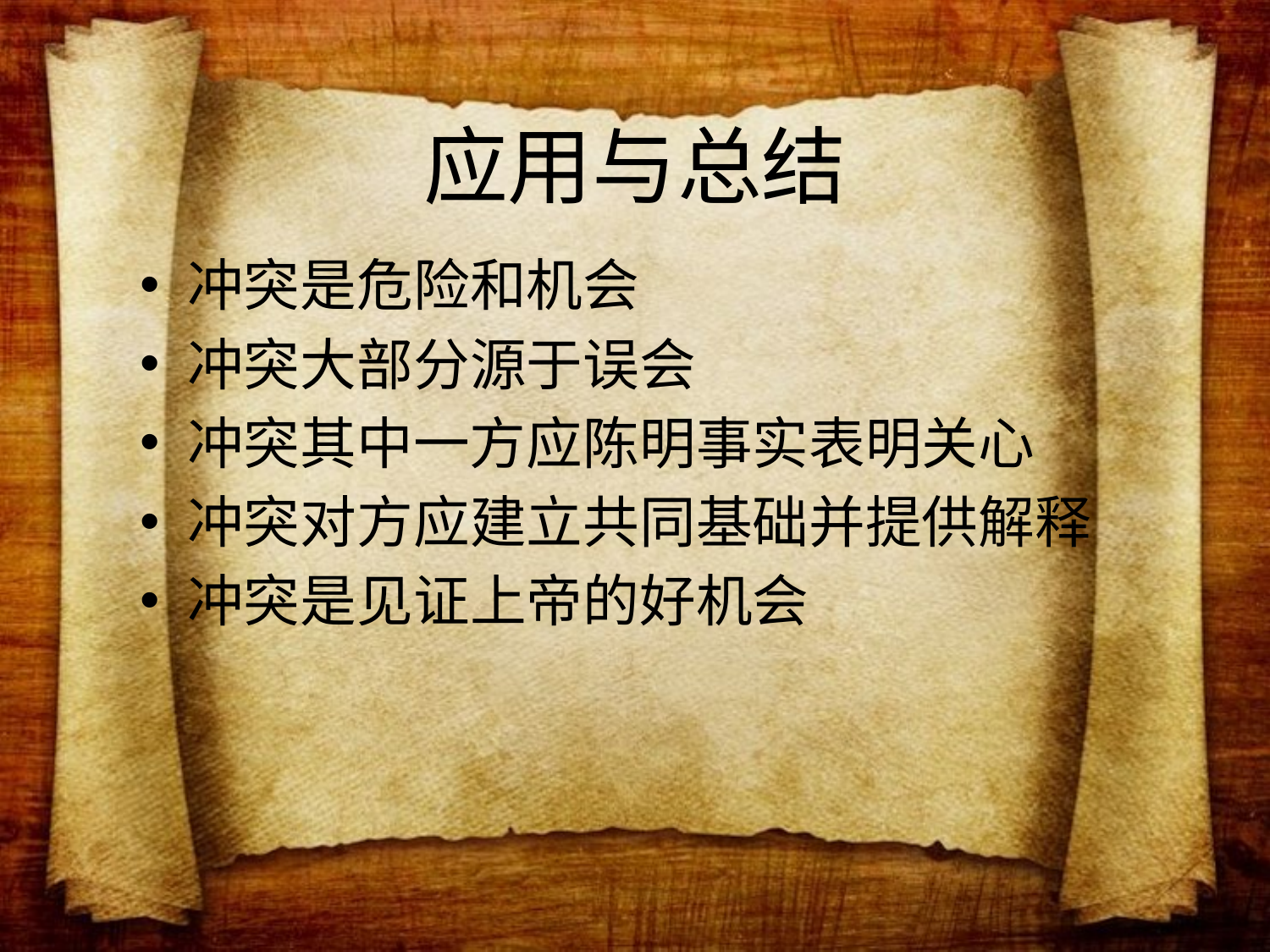

# 应用与总结
冲突是危险和机会
冲突大部分源于误会
冲突其中一方应陈明事实表明关心
冲突对方应建立共同基础并提供解释
冲突是见证上帝的好机会